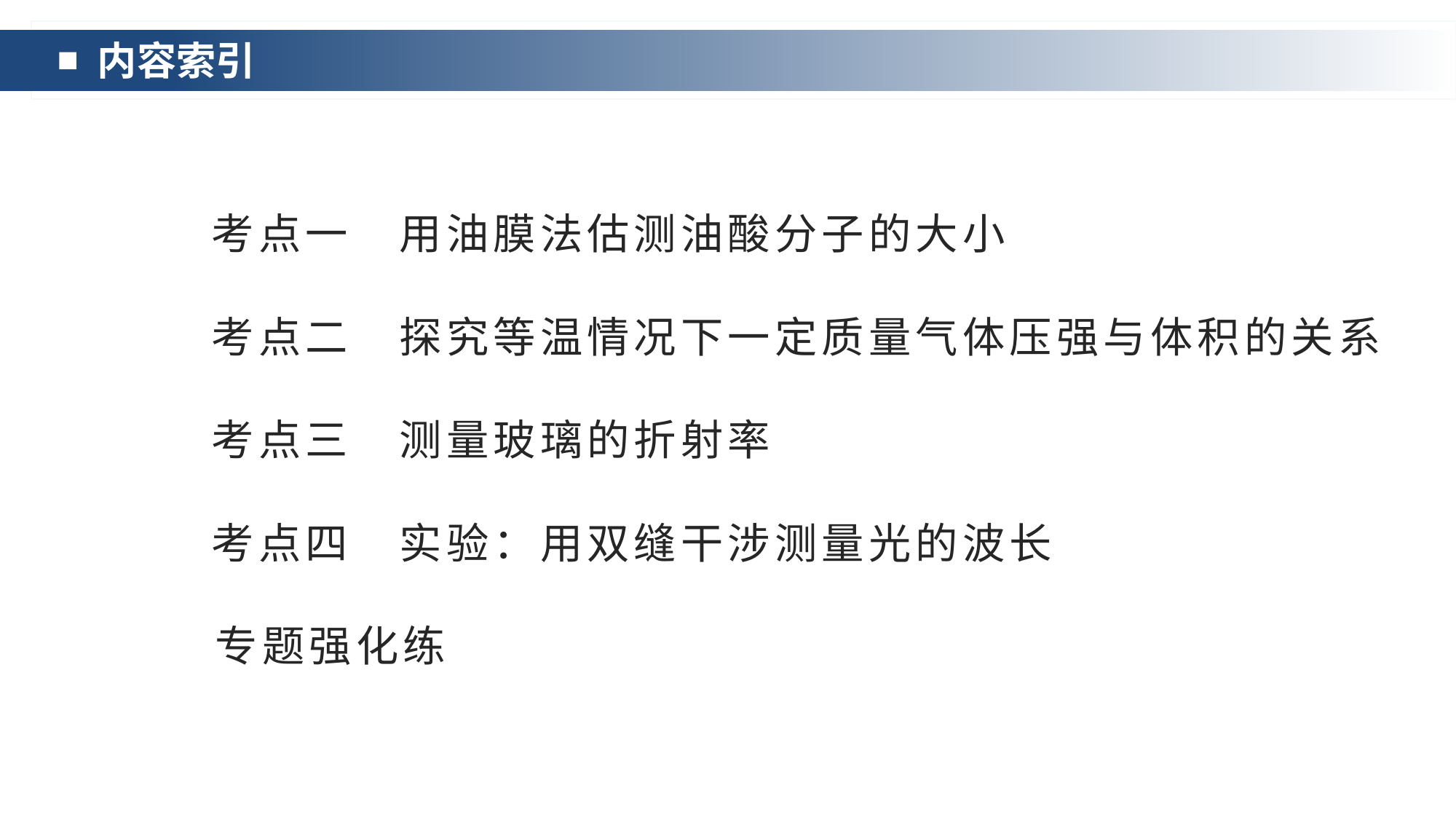

内容索引

考点一　用油膜法估测油酸分子的大小
考点二　探究等温情况下一定质量气体压强与体积的关系
考点三　测量玻璃的折射率
考点四　实验：用双缝干涉测量光的波长
专题强化练